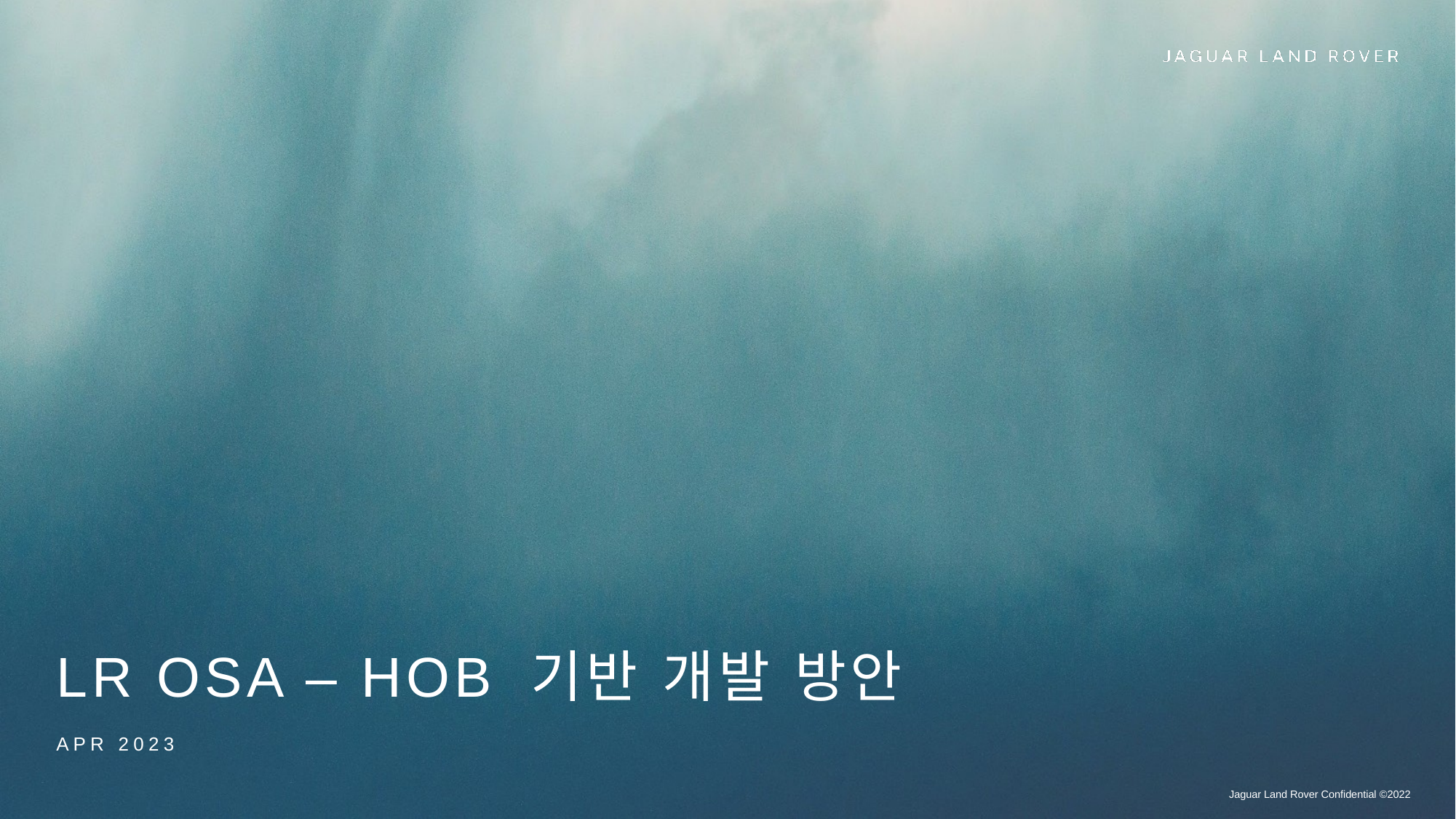

LR OSA – HOB 기반 개발 방안
APR 2023